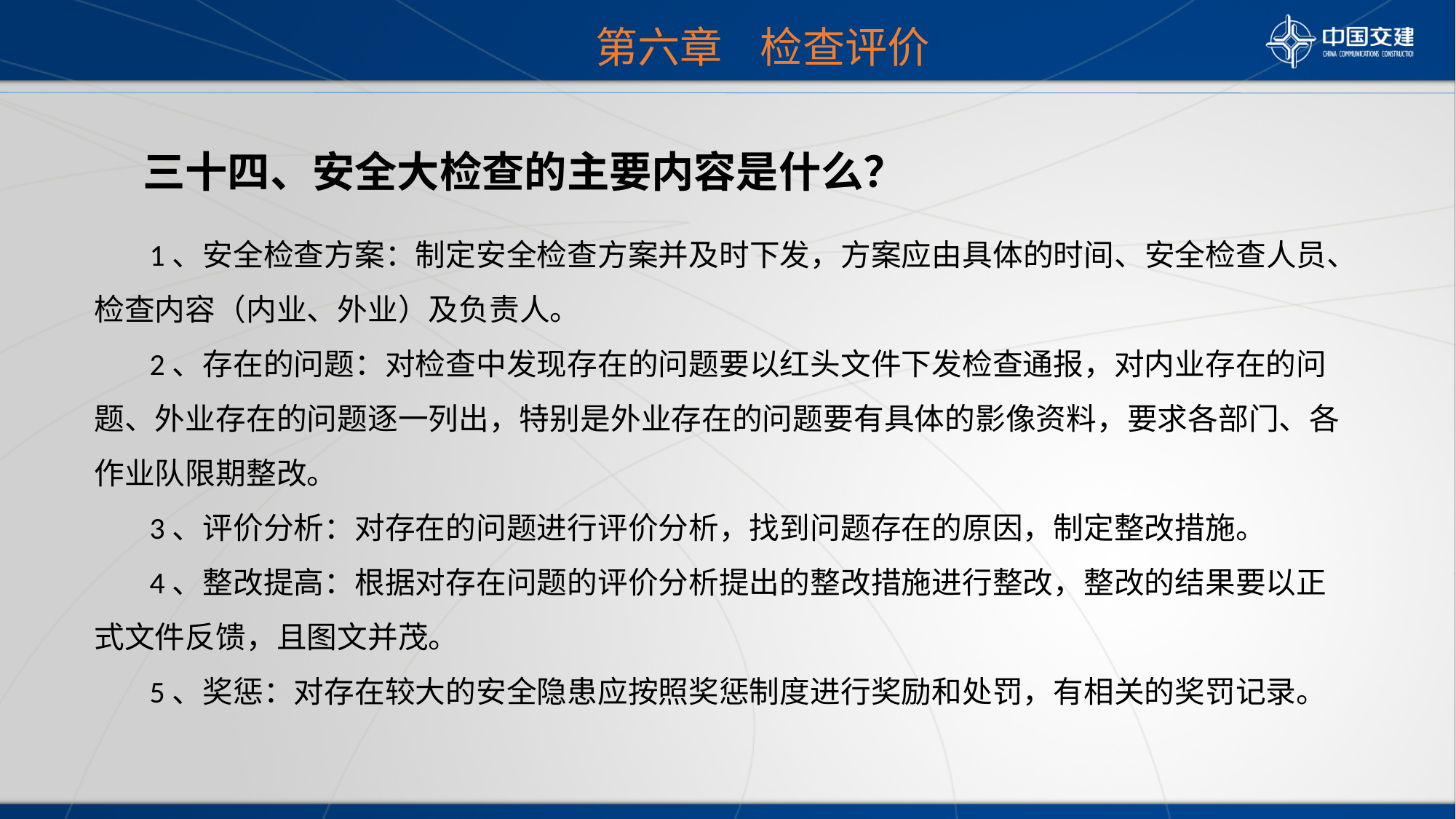

第六章    检查评价
    三十四、安全大检查的主要内容是什么？
        1、安全检查方案：制定安全检查方案并及时下发，方案应由具体的时间、安全检查人员、检查内容（内业、外业）及负责人。
        2、存在的问题：对检查中发现存在的问题要以红头文件下发检查通报，对内业存在的问题、外业存在的问题逐一列出，特别是外业存在的问题要有具体的影像资料，要求各部门、各作业队限期整改。
        3、评价分析：对存在的问题进行评价分析，找到问题存在的原因，制定整改措施。
        4、整改提高：根据对存在问题的评价分析提出的整改措施进行整改，整改的结果要以正式文件反馈，且图文并茂。
        5、奖惩：对存在较大的安全隐患应按照奖惩制度进行奖励和处罚，有相关的奖罚记录。